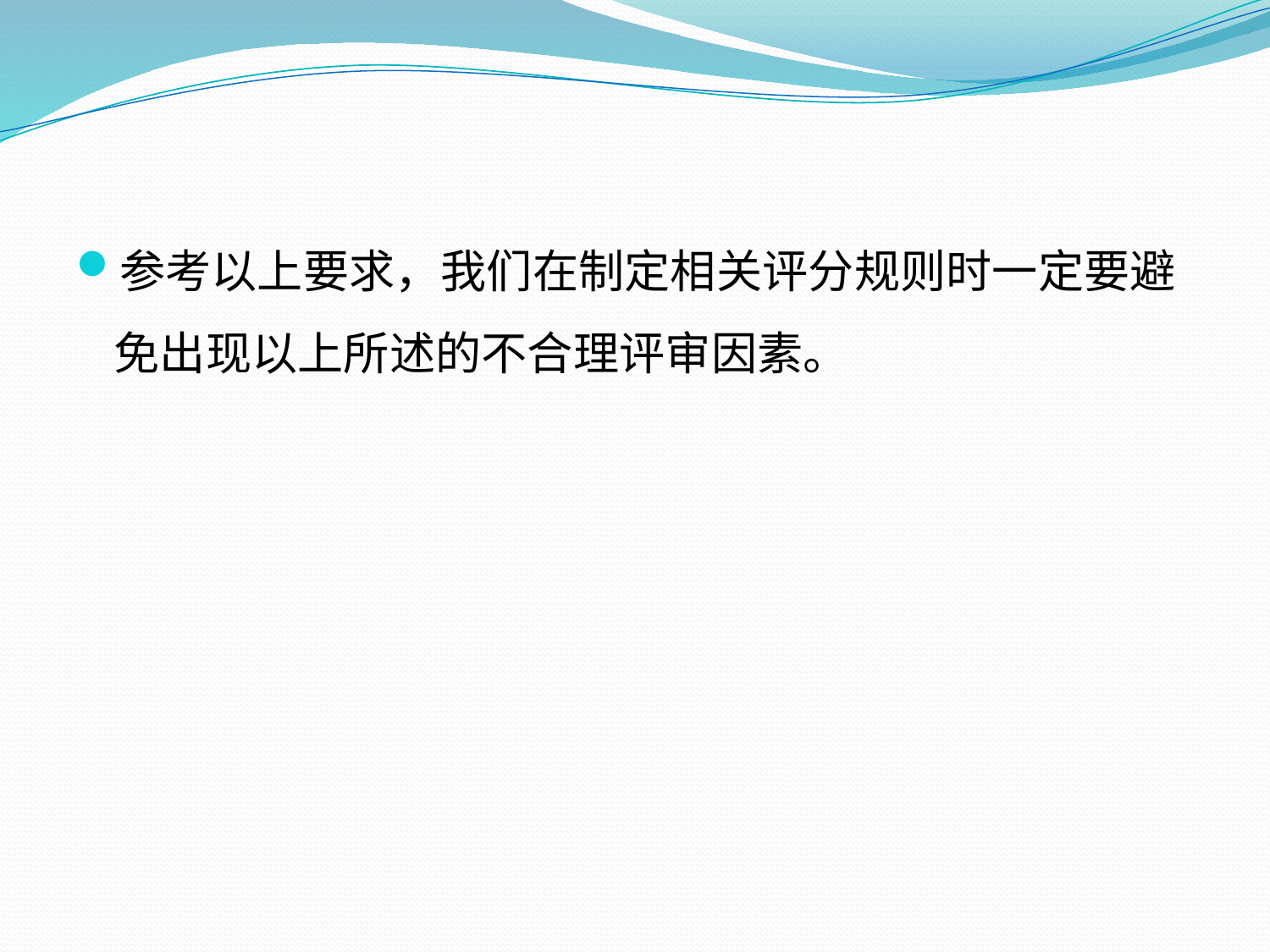

#
参考以上要求，我们在制定相关评分规则时一定要避免出现以上所述的不合理评审因素。